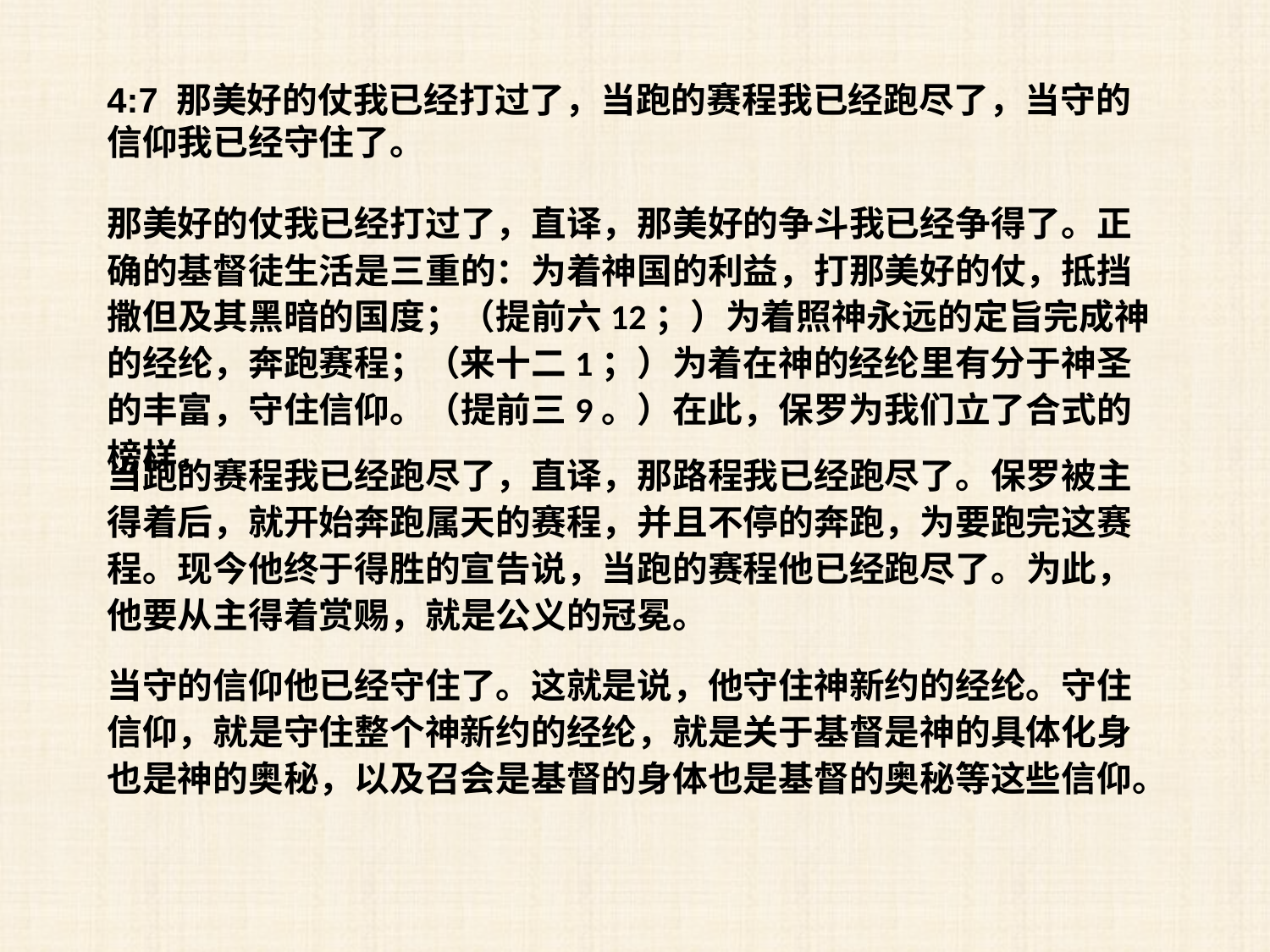

4:7 那美好的仗我已经打过了，当跑的赛程我已经跑尽了，当守的信仰我已经守住了。
那美好的仗我已经打过了，直译，那美好的争斗我已经争得了。正确的基督徒生活是三重的：为着神国的利益，打那美好的仗，抵挡撒但及其黑暗的国度；（提前六12；）为着照神永远的定旨完成神的经纶，奔跑赛程；（来十二1；）为着在神的经纶里有分于神圣的丰富，守住信仰。（提前三9。）在此，保罗为我们立了合式的榜样。
当跑的赛程我已经跑尽了，直译，那路程我已经跑尽了。保罗被主得着后，就开始奔跑属天的赛程，并且不停的奔跑，为要跑完这赛程。现今他终于得胜的宣告说，当跑的赛程他已经跑尽了。为此，他要从主得着赏赐，就是公义的冠冕。
当守的信仰他已经守住了。这就是说，他守住神新约的经纶。守住信仰，就是守住整个神新约的经纶，就是关于基督是神的具体化身也是神的奥秘，以及召会是基督的身体也是基督的奥秘等这些信仰。